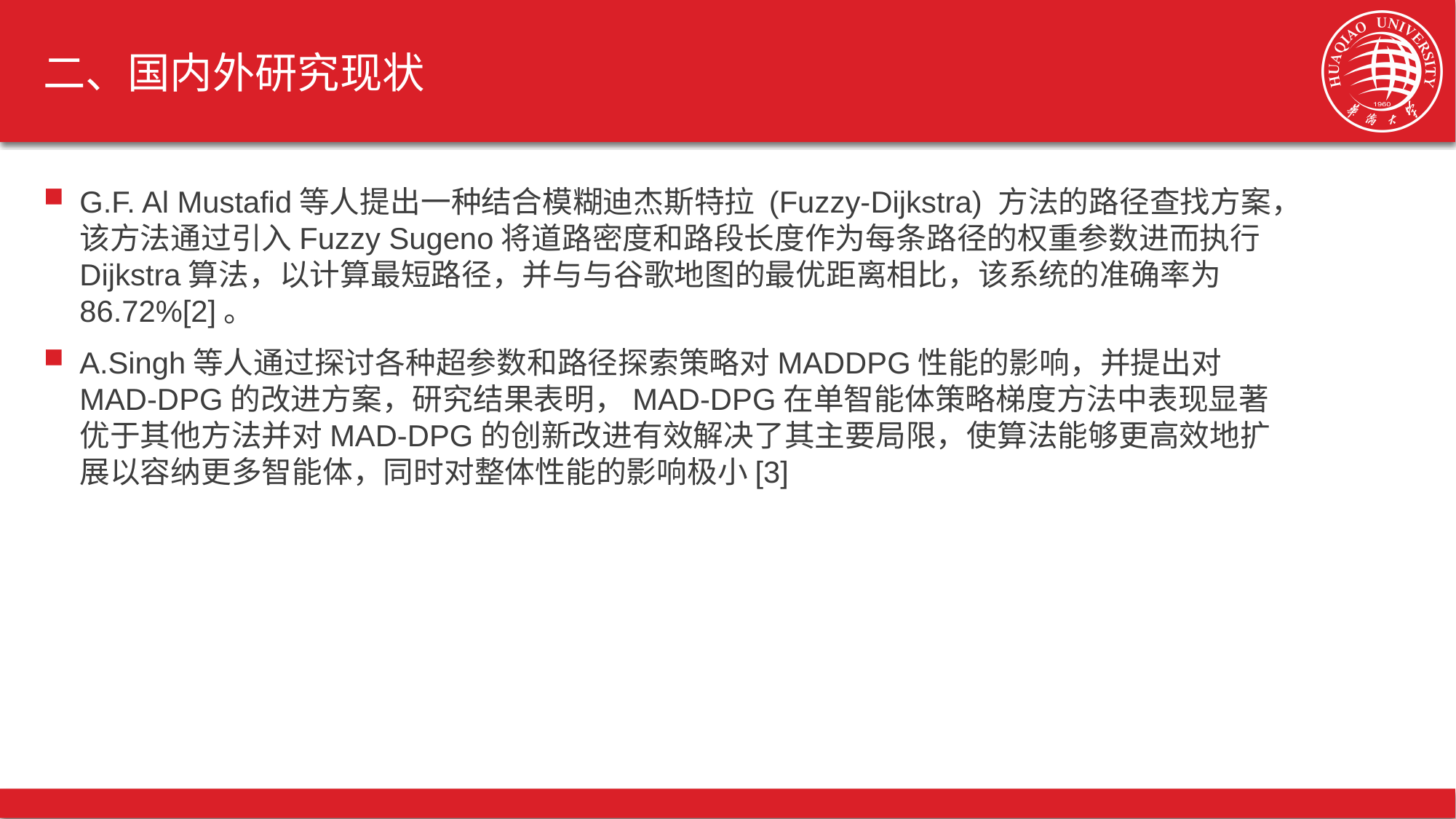

# 二、国内外研究现状
G.F. Al Mustafid等人提出一种结合模糊迪杰斯特拉 (Fuzzy-Dijkstra) 方法的路径查找方案，该方法通过引入Fuzzy Sugeno将道路密度和路段长度作为每条路径的权重参数进而执行Dijkstra算法，以计算最短路径，并与与谷歌地图的最优距离相比，该系统的准确率为86.72%[2]。
A.Singh等人通过探讨各种超参数和路径探索策略对MADDPG性能的影响，并提出对MAD-DPG的改进方案，研究结果表明，MAD-DPG在单智能体策略梯度方法中表现显著优于其他方法并对MAD-DPG的创新改进有效解决了其主要局限，使算法能够更高效地扩展以容纳更多智能体，同时对整体性能的影响极小[3]